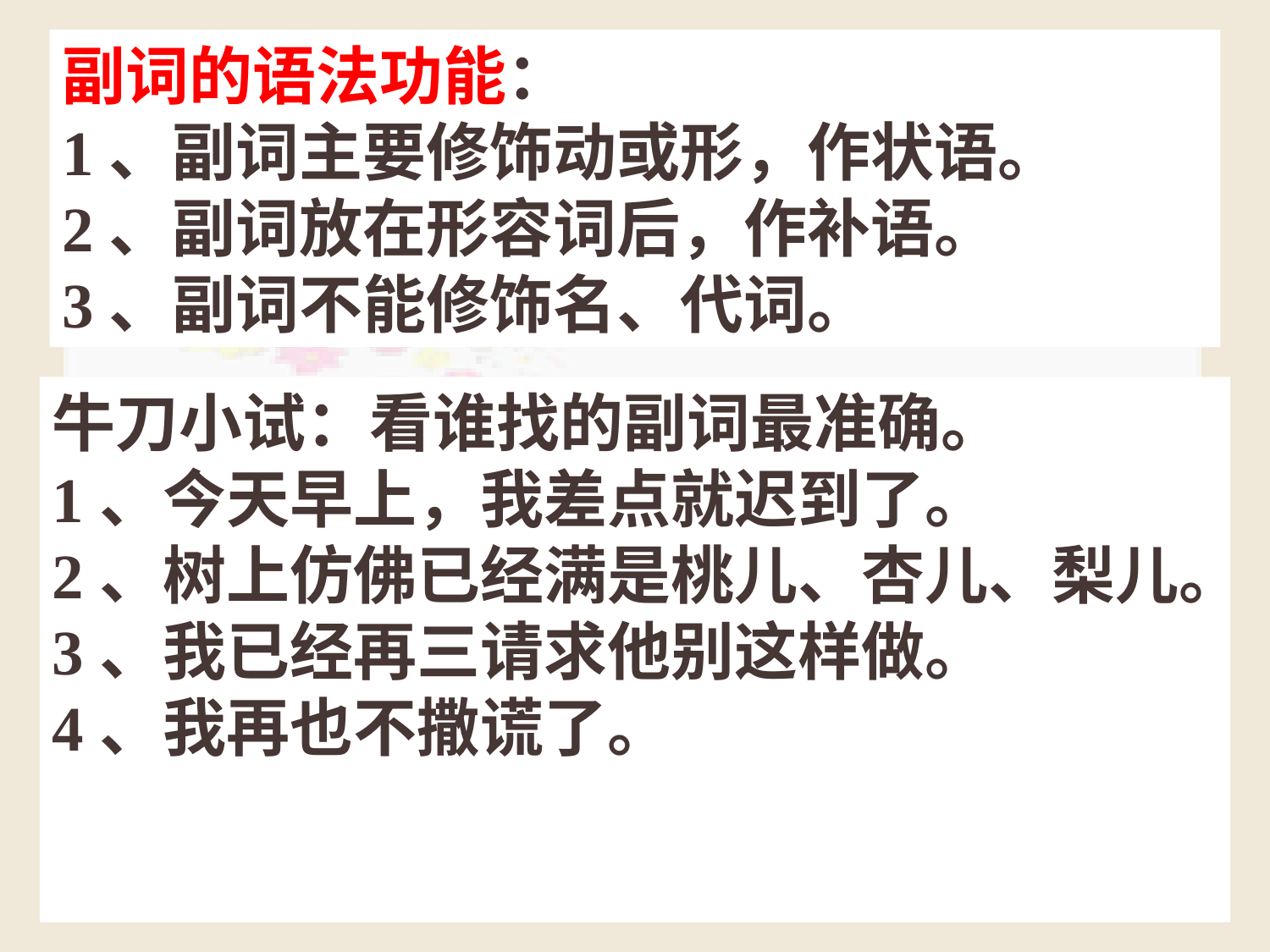

副词的语法功能：
1、副词主要修饰动或形，作状语。
2、副词放在形容词后，作补语。
3、副词不能修饰名、代词。
牛刀小试：看谁找的副词最准确。
1、今天早上，我差点就迟到了。
2、树上仿佛已经满是桃儿、杏儿、梨儿。
3、我已经再三请求他别这样做。
4、我再也不撒谎了。